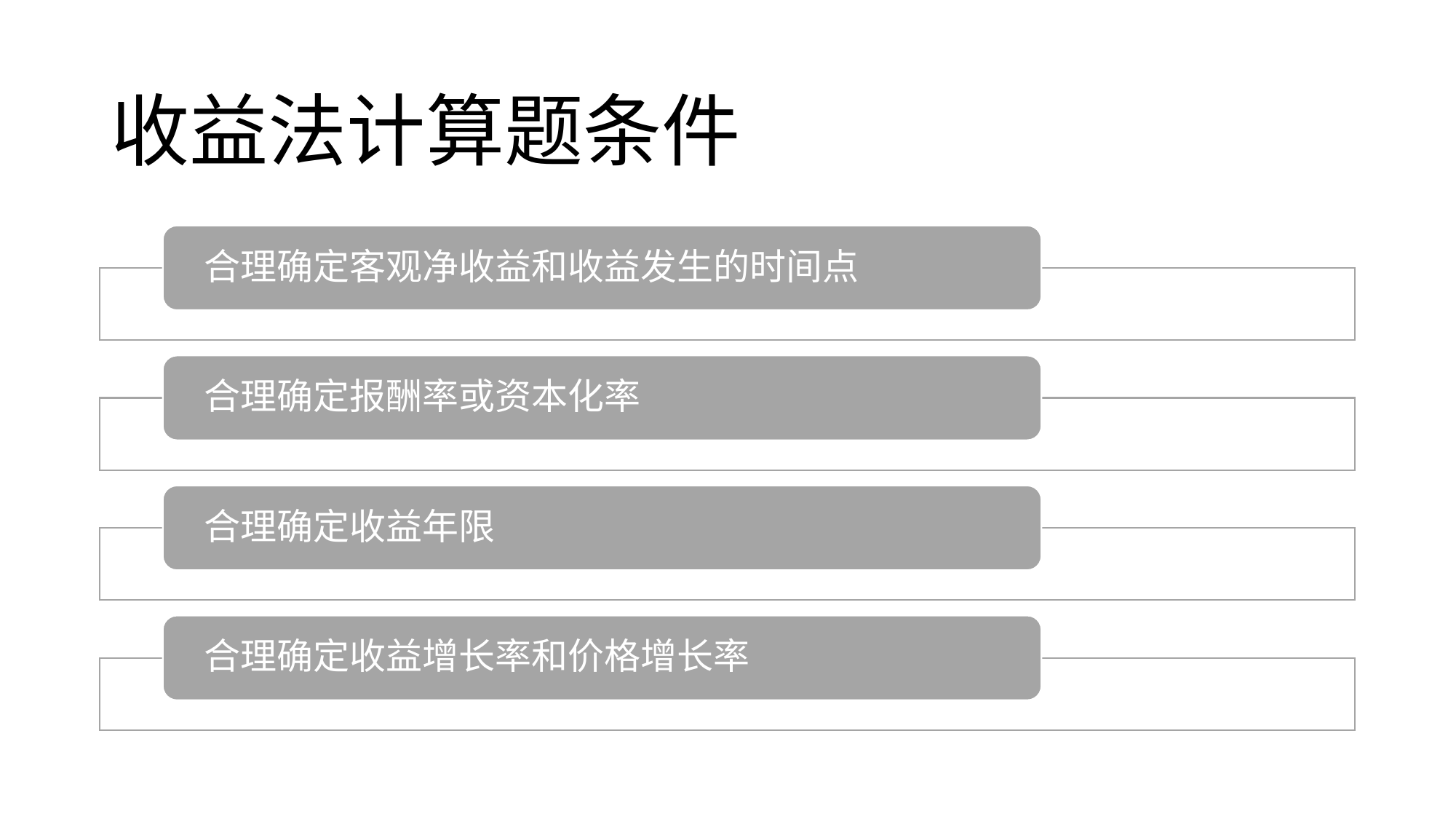

# 收益法计算题条件
合理确定客观净收益和收益发生的时间点
合理确定报酬率或资本化率
合理确定收益年限
合理确定收益增长率和价格增长率